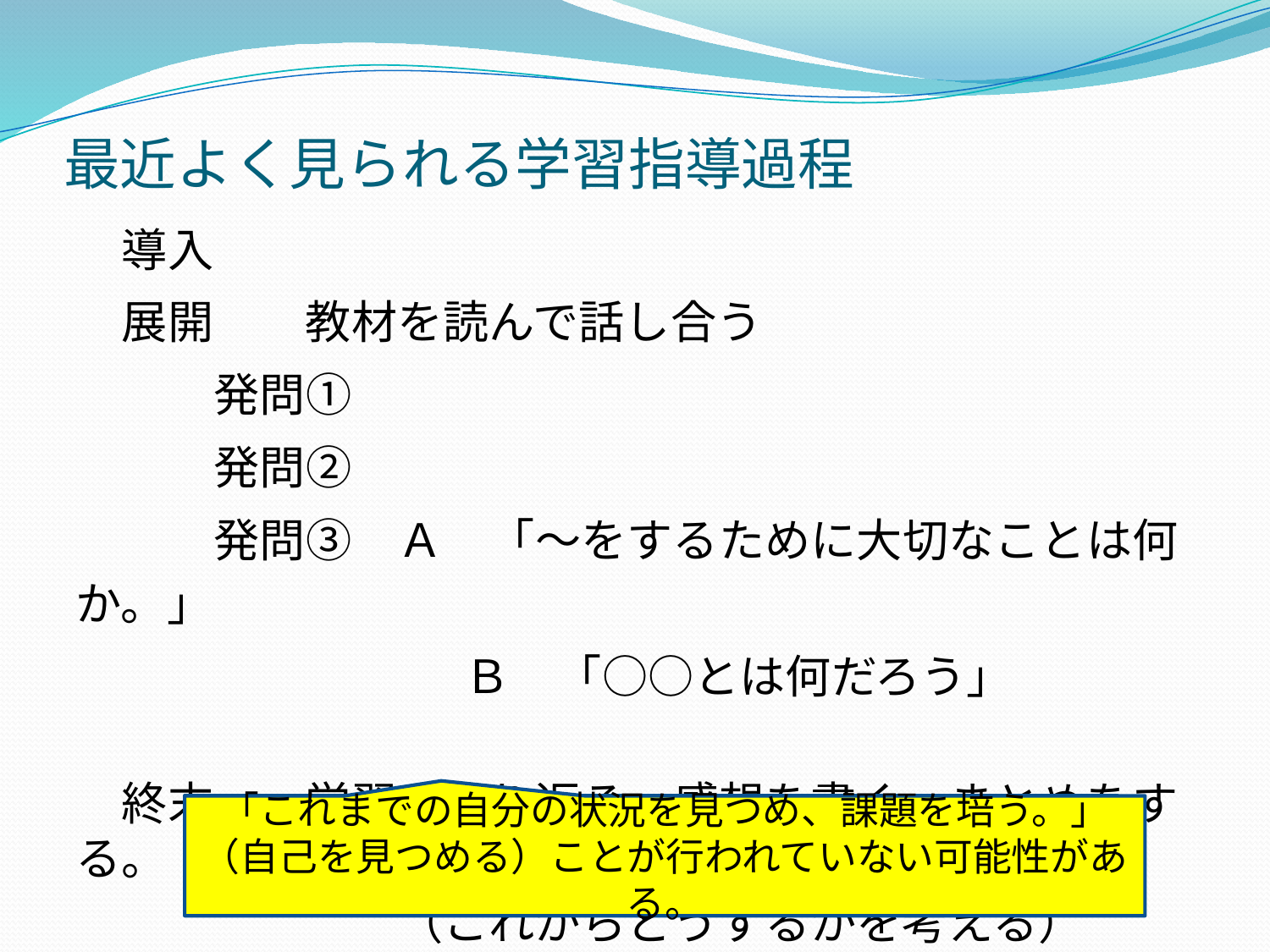

# 最近よく見られる学習指導過程
　導入
　展開　　教材を読んで話し合う
　　　発問①
　　　発問②
　　　発問③　Ａ　「～をするために大切なことは何か。」
　　　　　　　　  Ｂ　「○○とは何だろう」
　終末　　学習を振り返る。感想を書く。まとめをする。
　　　　　　　（これからどうするかを考える）
道徳科の特質を踏まえた学習指導過程であるのか。
「これまでの自分の状況を見つめ、課題を培う。」
（自己を見つめる）ことが行われていない可能性がある。
道徳的価値の再認識　　当たり前のことの記述